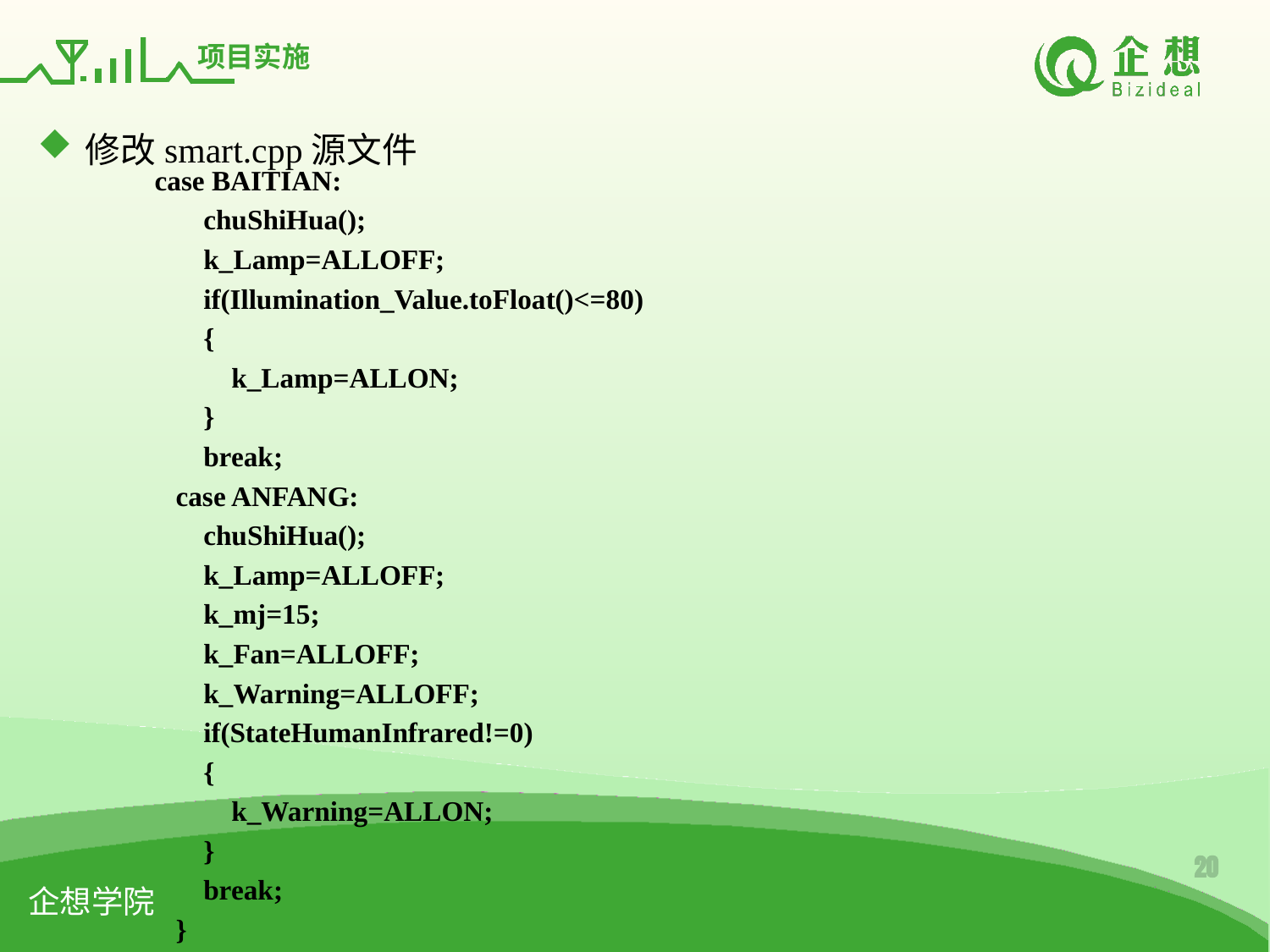

# 项目实施
修改smart.cpp源文件
 case BAITIAN:
        chuShiHua();
        k_Lamp=ALLOFF;
        if(Illumination_Value.toFloat()<=80)
        {
            k_Lamp=ALLON;
        }
        break;
    case ANFANG:
        chuShiHua();
        k_Lamp=ALLOFF;
        k_mj=15;
        k_Fan=ALLOFF;
        k_Warning=ALLOFF;
        if(StateHumanInfrared!=0)
        {
            k_Warning=ALLON;
        }
        break;
    }
}

20